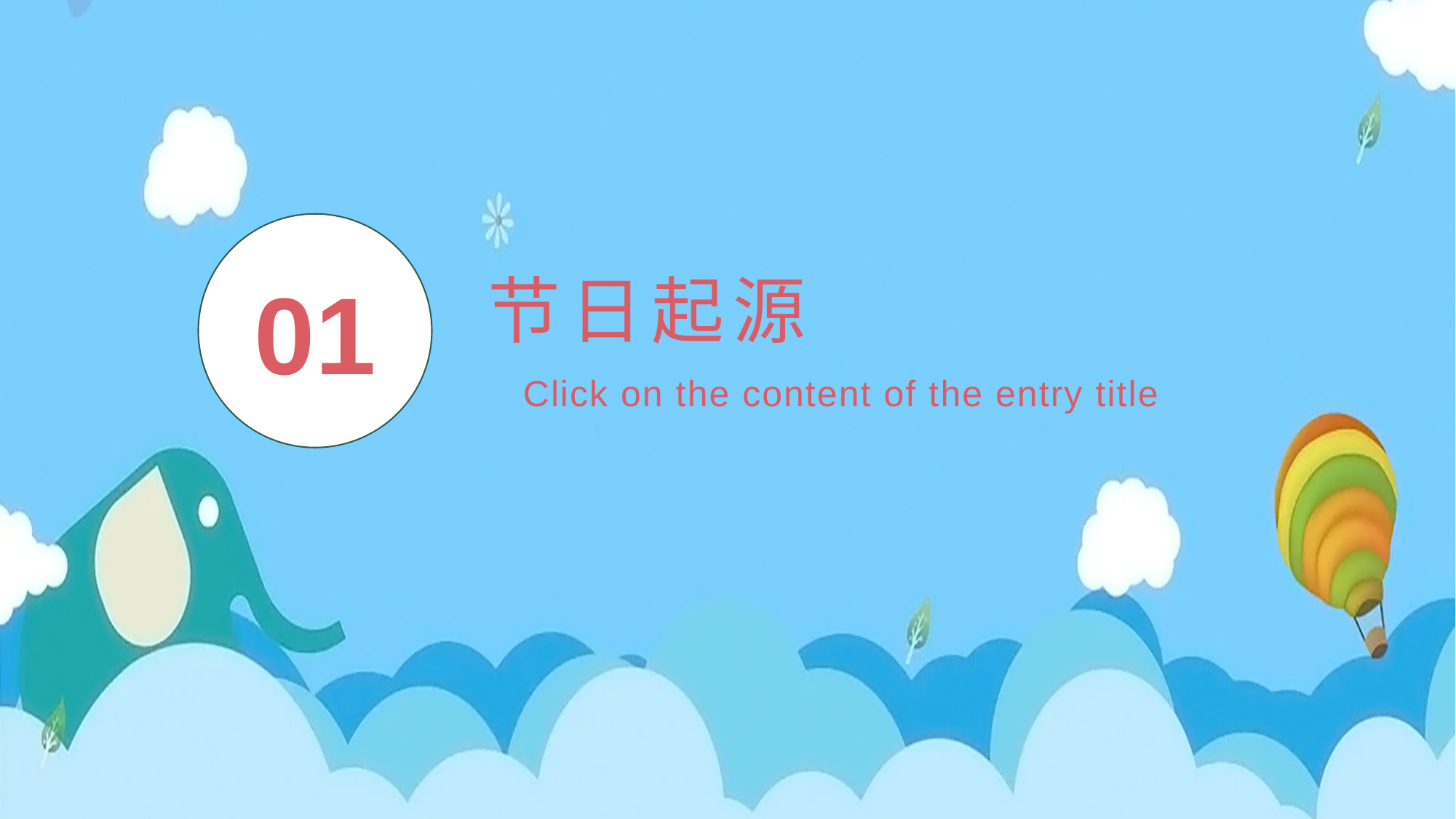

01
节日起源
Click on the content of the entry title